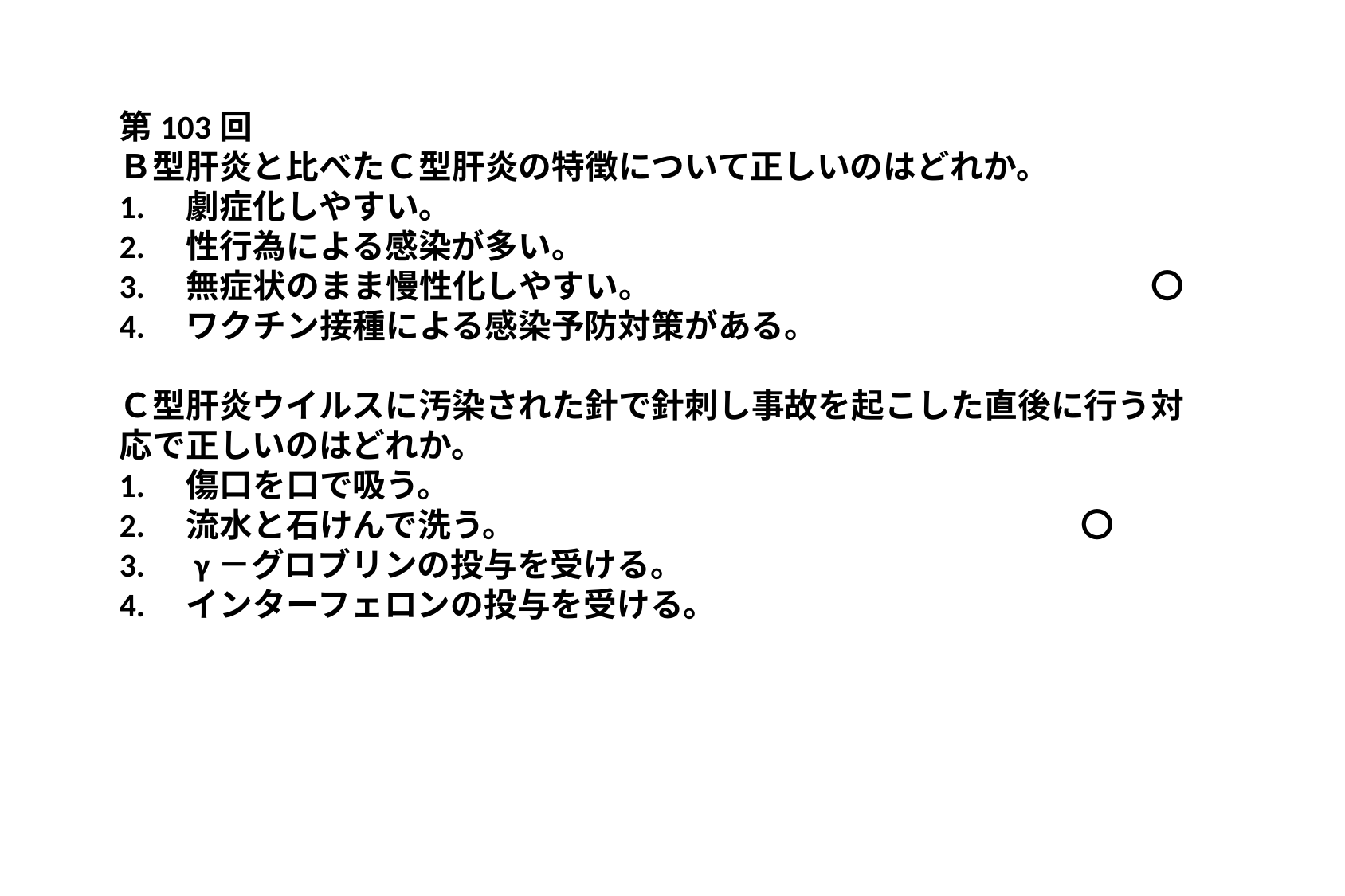

第103回
Ｂ型肝炎と比べたＣ型肝炎の特徴について正しいのはどれか。
1.　劇症化しやすい。
2.　性行為による感染が多い。
3.　無症状のまま慢性化しやすい。　　　　　　　　　　　　　　　〇
4.　ワクチン接種による感染予防対策がある。

Ｃ型肝炎ウイルスに汚染された針で針刺し事故を起こした直後に行う対応で正しいのはどれか。
1.　傷口を口で吸う。
2.　流水と石けんで洗う。　　　　　　　　　　　　　　　　　〇
3.　γ－グロブリンの投与を受ける。
4.　インターフェロンの投与を受ける。